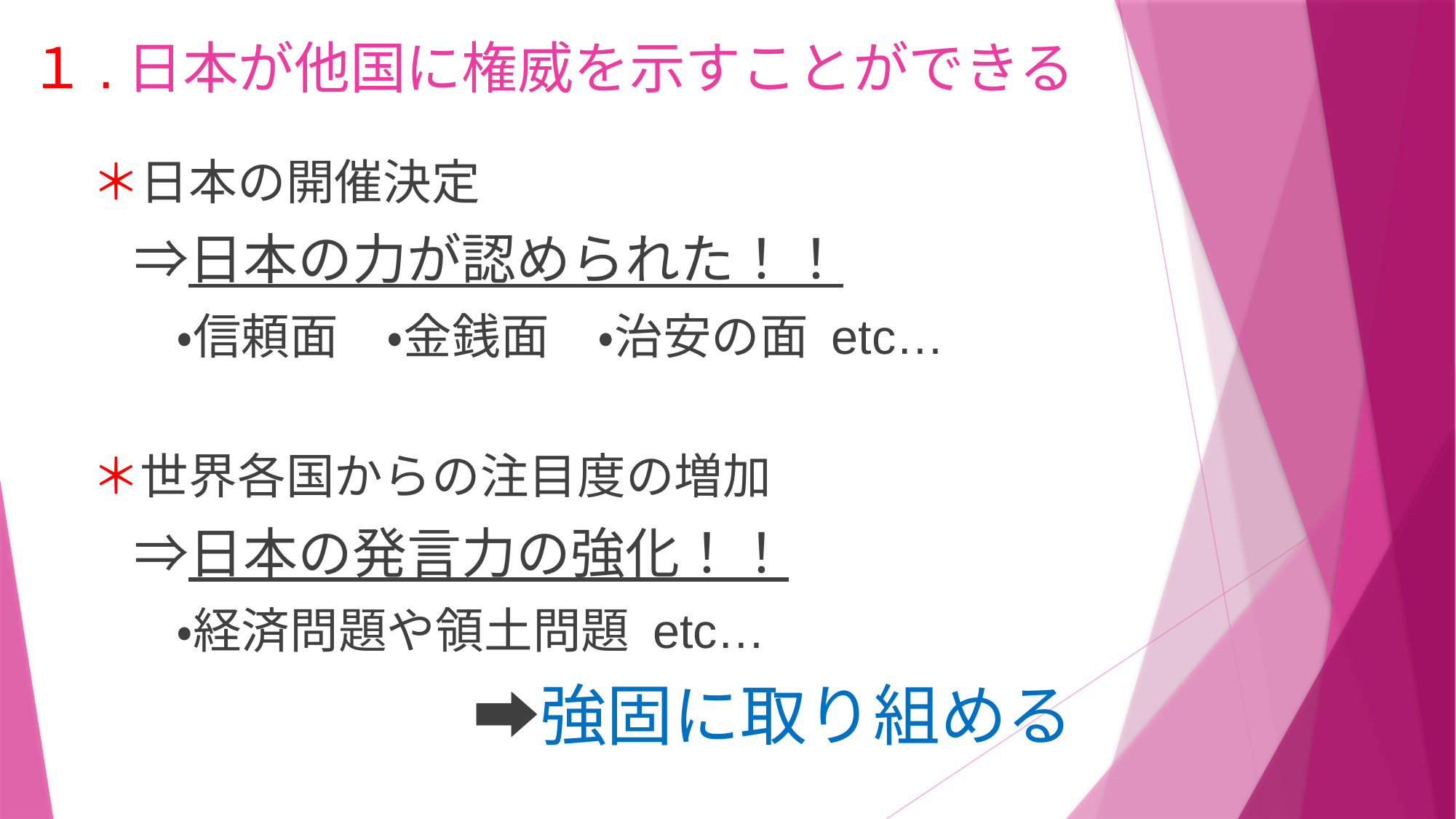

# １.日本が他国に権威を示すことができる
＊日本の開催決定
　⇒日本の力が認められた！！
　　・信頼面　・金銭面　・治安の面 etc…

＊世界各国からの注目度の増加
　⇒日本の発言力の強化！！
　　・経済問題や領土問題 etc…
　　　　　　　　　➡強固に取り組める